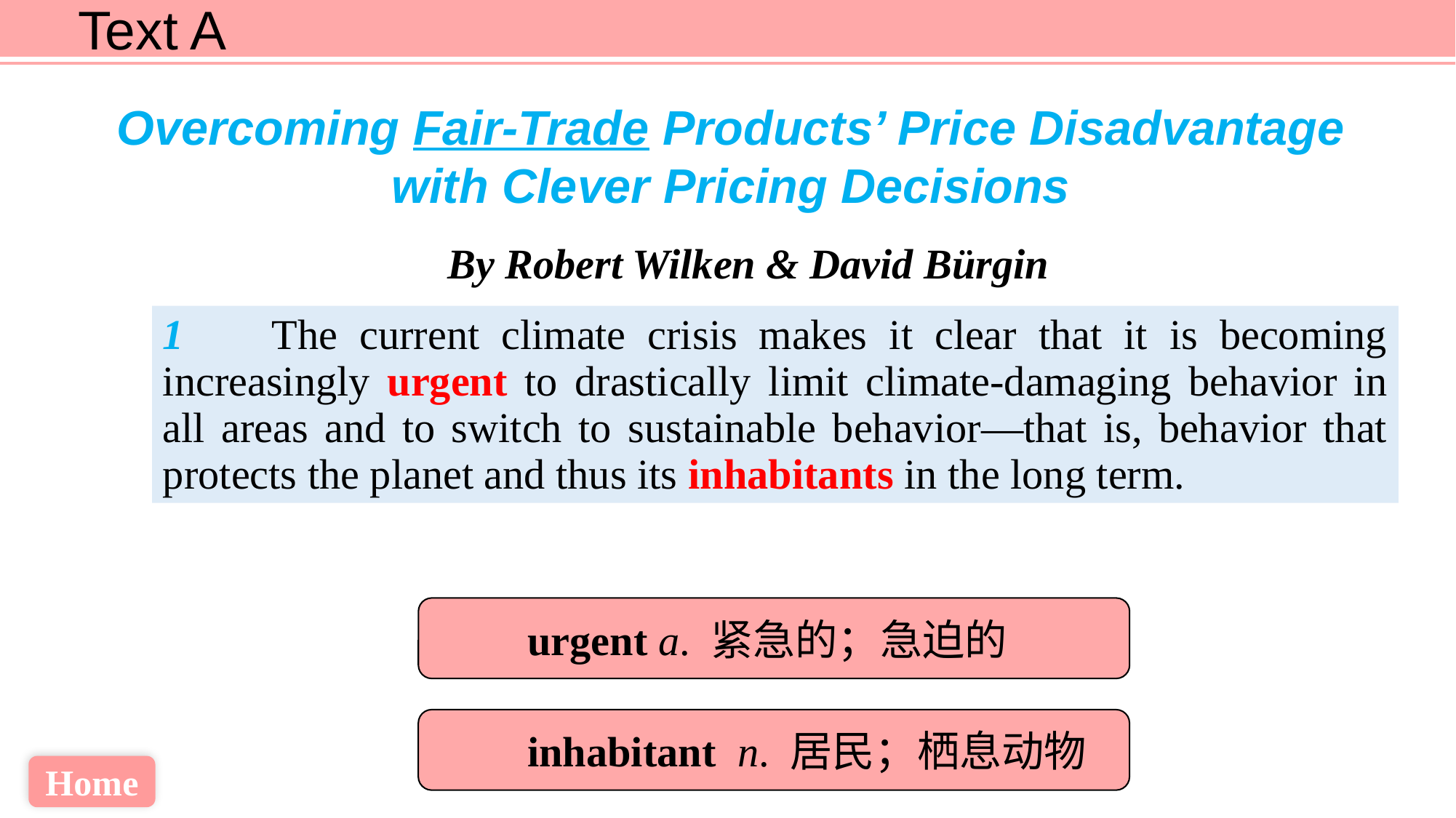

Overcoming Fair-Trade Products’ Price Disadvantage with Clever Pricing Decisions
     By Robert Wilken & David Bürgin
1    The current climate crisis makes it clear that it is becoming increasingly urgent to drastically limit climate-damaging behavior in all areas and to switch to sustainable behavior—that is, behavior that protects the planet and thus its inhabitants in the long term.

urgent a. 紧急的；急迫的
inhabitant  n. 居民；栖息动物